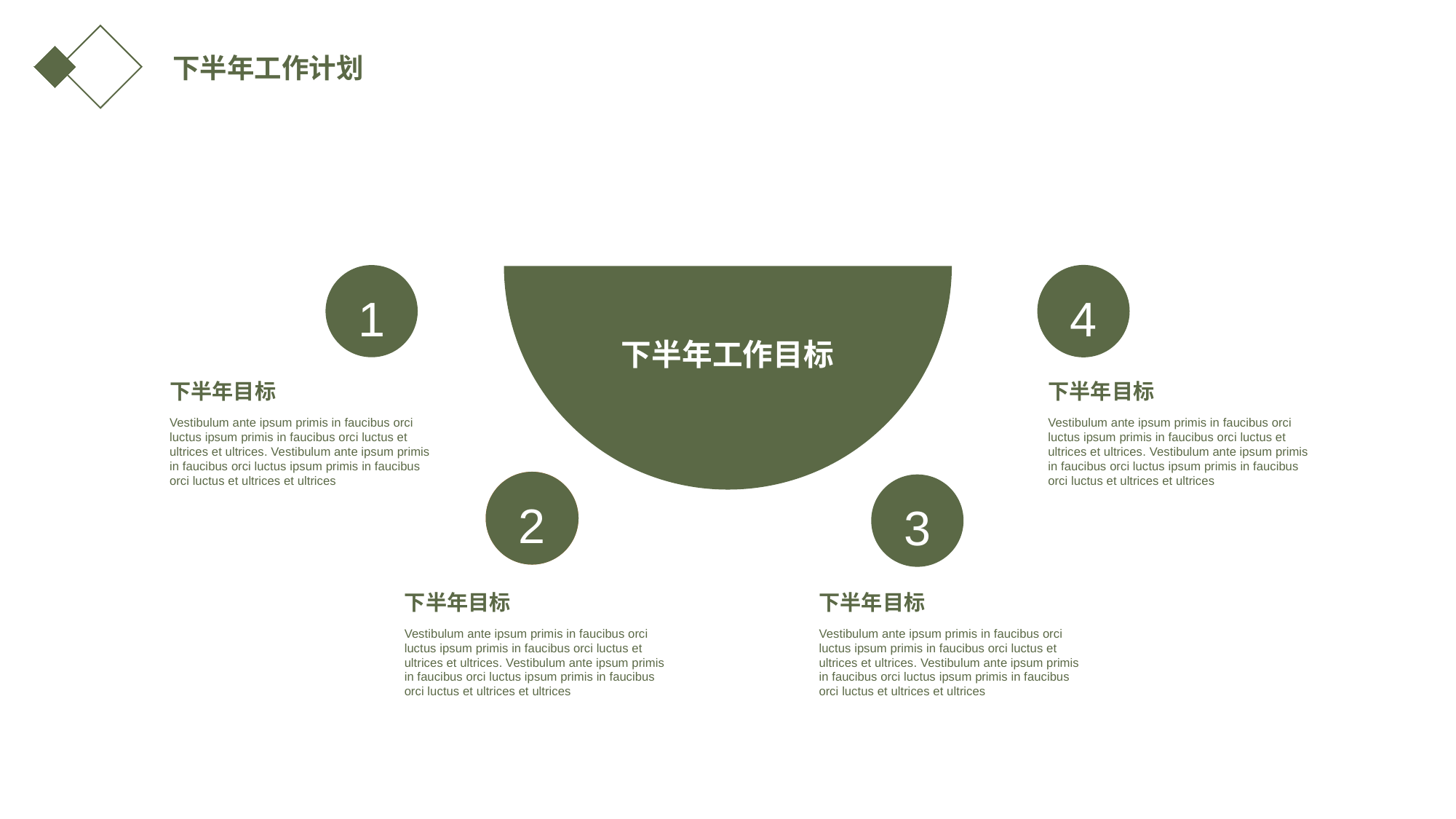

下半年工作计划
4
1

下半年工作目标
下半年目标
下半年目标
Vestibulum ante ipsum primis in faucibus orci luctus ipsum primis in faucibus orci luctus et ultrices et ultrices. Vestibulum ante ipsum primis in faucibus orci luctus ipsum primis in faucibus orci luctus et ultrices et ultrices
Vestibulum ante ipsum primis in faucibus orci luctus ipsum primis in faucibus orci luctus et ultrices et ultrices. Vestibulum ante ipsum primis in faucibus orci luctus ipsum primis in faucibus orci luctus et ultrices et ultrices

2
3
下半年目标
下半年目标
Vestibulum ante ipsum primis in faucibus orci luctus ipsum primis in faucibus orci luctus et ultrices et ultrices. Vestibulum ante ipsum primis in faucibus orci luctus ipsum primis in faucibus orci luctus et ultrices et ultrices
Vestibulum ante ipsum primis in faucibus orci luctus ipsum primis in faucibus orci luctus et ultrices et ultrices. Vestibulum ante ipsum primis in faucibus orci luctus ipsum primis in faucibus orci luctus et ultrices et ultrices